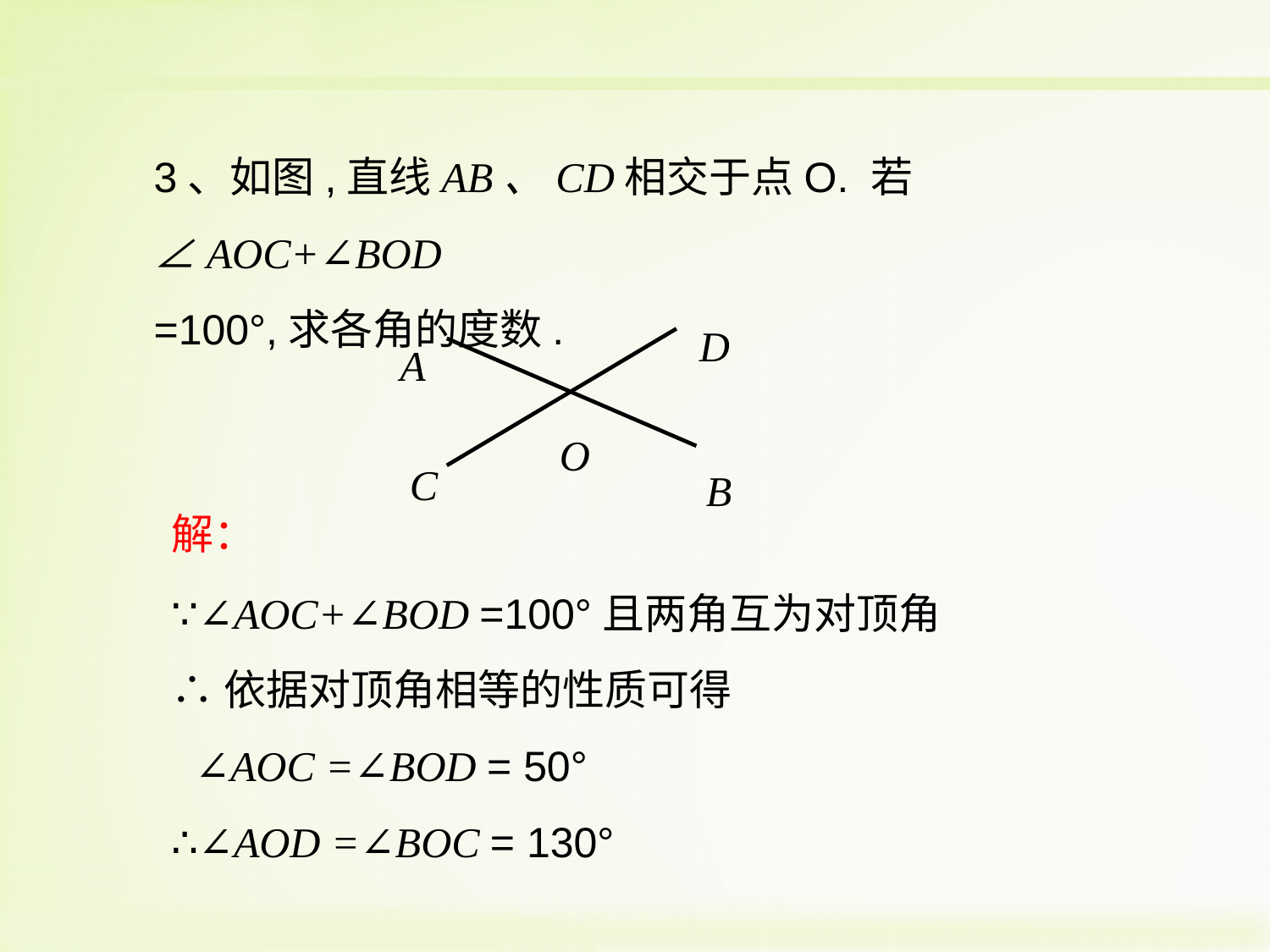

3、如图,直线AB、CD相交于点O. 若∠AOC+∠BOD
=100°,求各角的度数.
D
A

O
C
B
解：
∵∠AOC+∠BOD =100°且两角互为对顶角
∴依据对顶角相等的性质可得
  ∠AOC =∠BOD = 50°
∴∠AOD =∠BOC = 130°